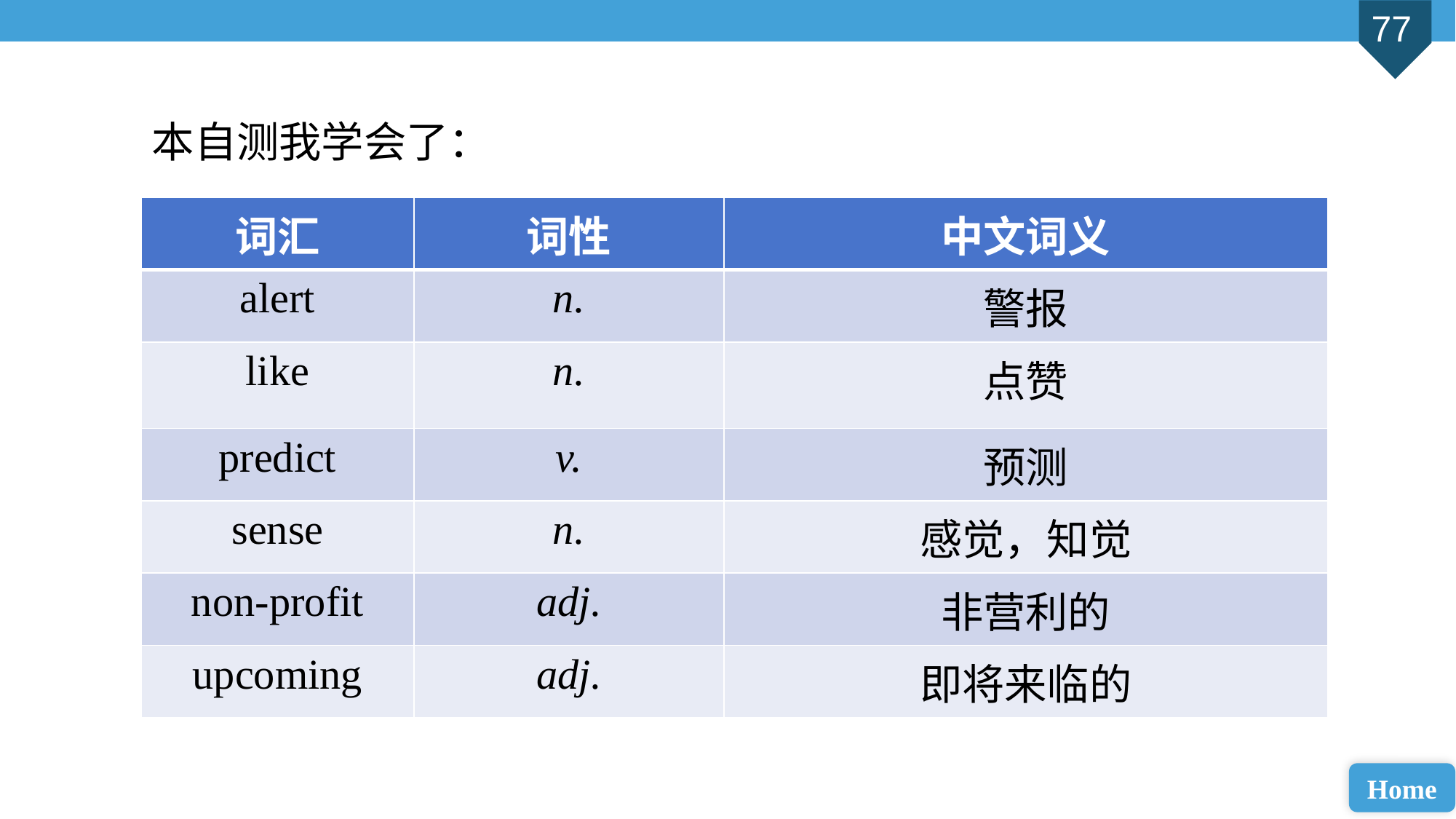

本自测我学会了：
| 词汇 | 词性 | 中文词义 |
| --- | --- | --- |
| alert | n. | 警报 |
| like | n. | 点赞 |
| predict | v. | 预测 |
| sense | n. | 感觉，知觉 |
| non-profit | adj. | 非营利的 |
| upcoming | adj. | 即将来临的 |